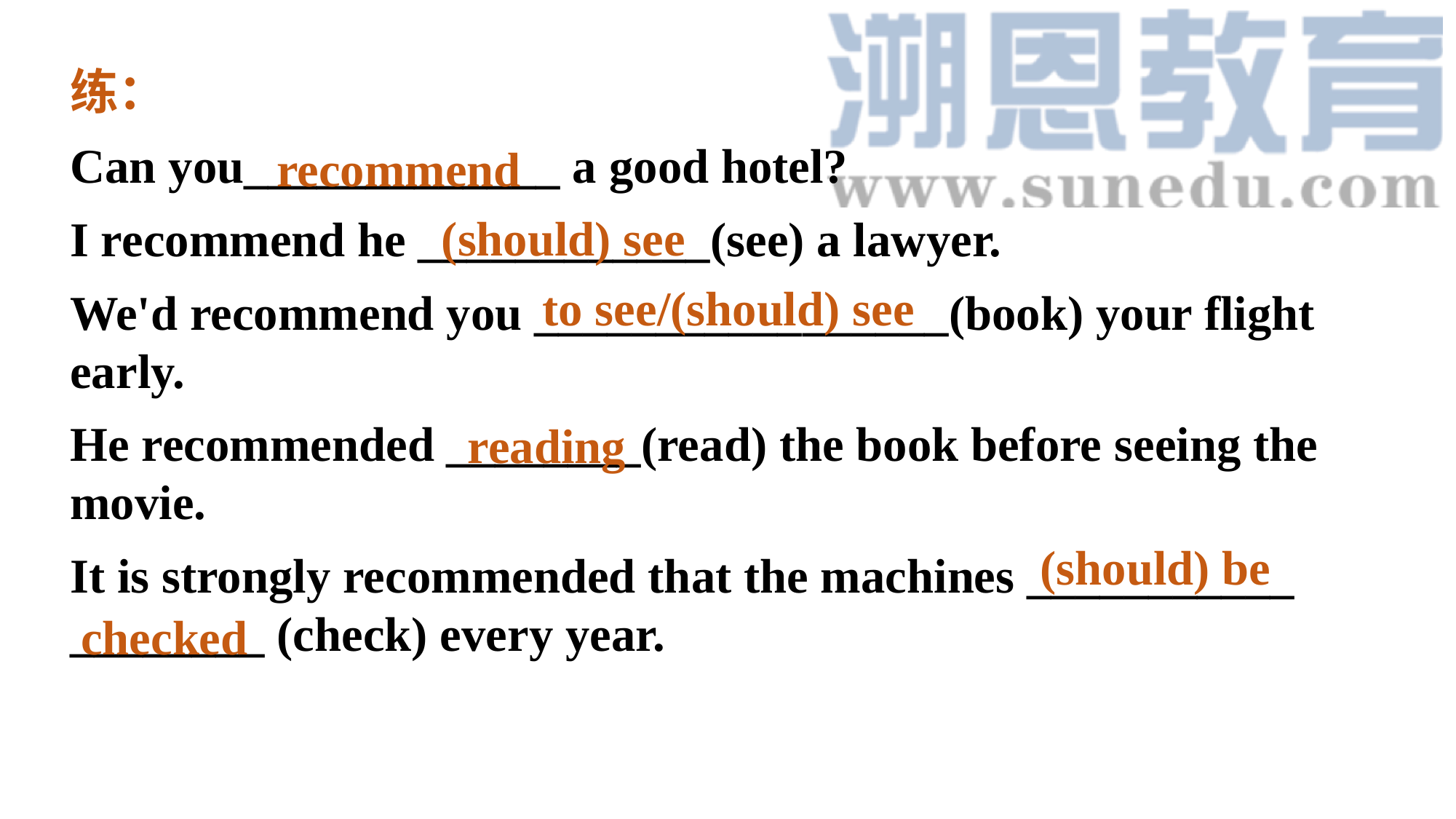

练：
Can you_____________ a good hotel?
I recommend he ____________(see) a lawyer.
We'd recommend you _________________(book) your flight early.
He recommended ________(read) the book before seeing the movie.
It is strongly recommended that the machines ___________ ________ (check) every year.
recommend
(should) see
to see/(should) see
reading
(should) be
checked